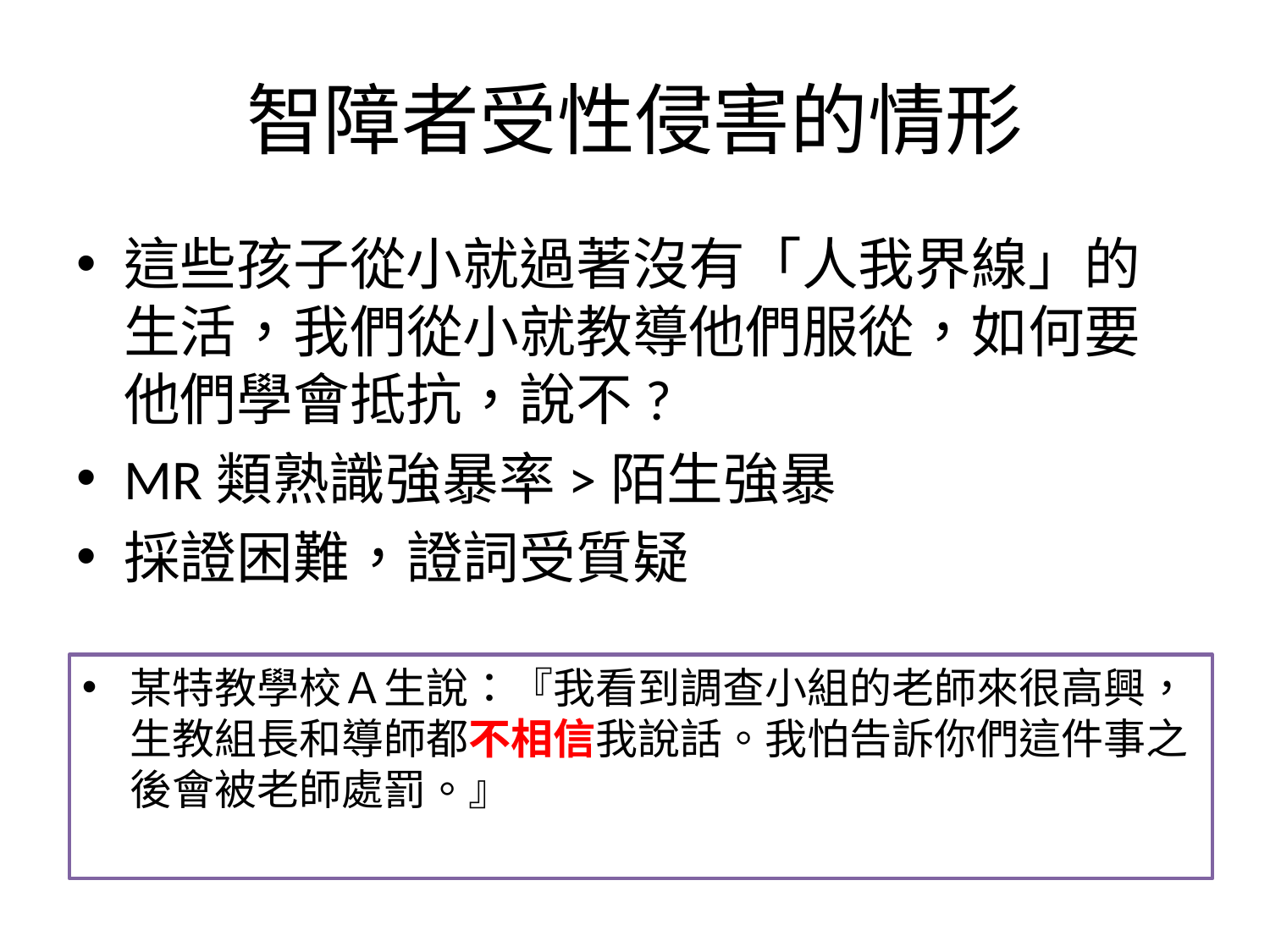

# 智障者受性侵害的情形
這些孩子從小就過著沒有「人我界線」的生活，我們從小就教導他們服從，如何要他們學會抵抗，說不?
MR類熟識強暴率>陌生強暴
採證困難，證詞受質疑
某特教學校Ａ生說：『我看到調查小組的老師來很高興，生教組長和導師都不相信我說話。我怕告訴你們這件事之後會被老師處罰。』